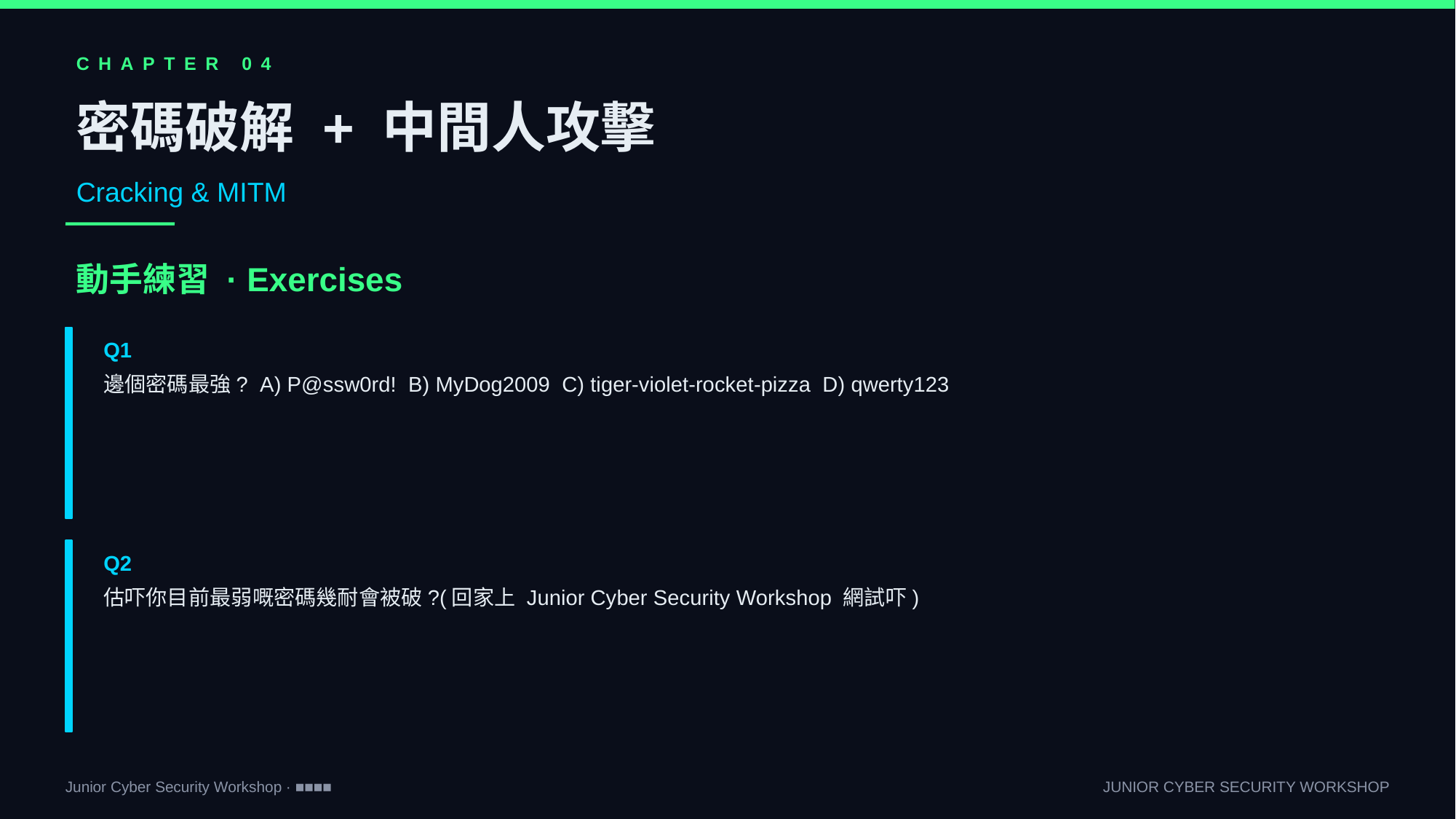

CHAPTER 04
密碼破解 + 中間人攻擊
Cracking & MITM

動手練習 · Exercises

Q1
邊個密碼最強?  A) P@ssw0rd!  B) MyDog2009  C) tiger-violet-rocket-pizza  D) qwerty123

Q2
估吓你目前最弱嘅密碼幾耐會被破?(回家上 Junior Cyber Security Workshop 網試吓)